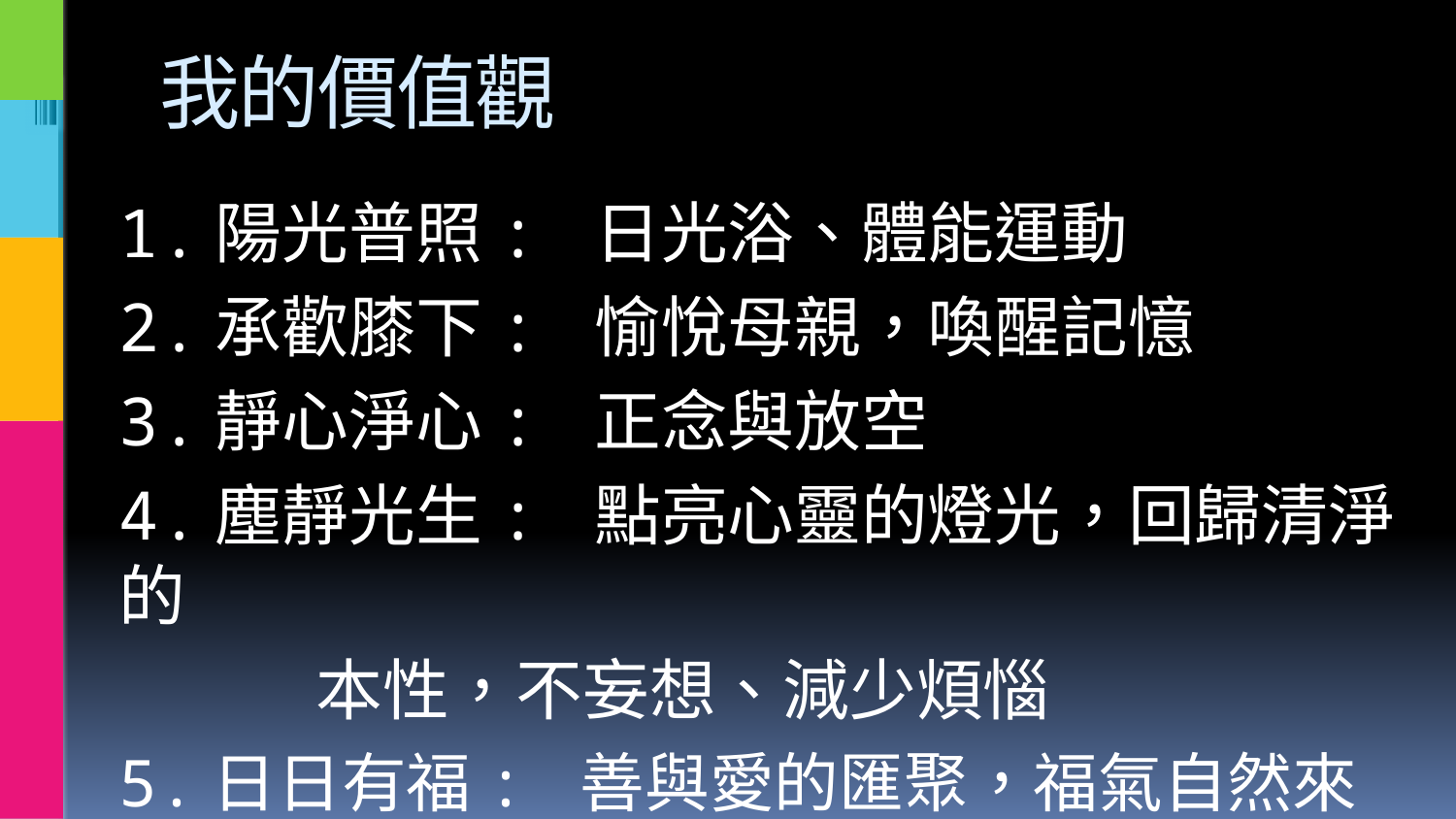

# 我的價值觀
1.陽光普照: 日光浴、體能運動
2.承歡膝下: 愉悅母親，喚醒記憶
3.靜心淨心: 正念與放空
4.塵靜光生: 點亮心靈的燈光，回歸清淨的
            本性，不妄想、減少煩惱
5.日日有福: 善與愛的匯聚，福氣自然來

5.日日有福:
____________________________